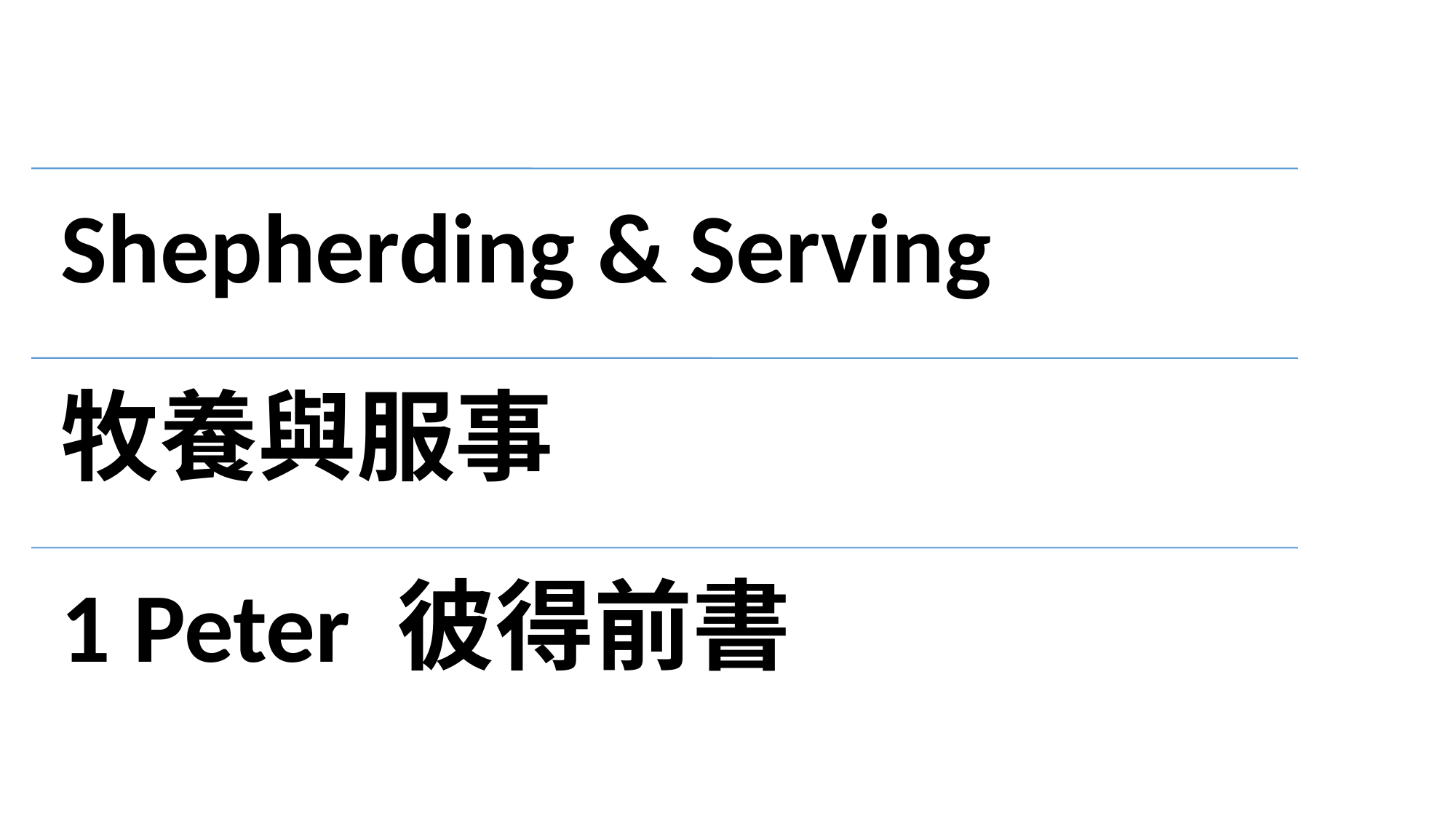

Shepherding & Serving
牧養與服事
1 Peter 彼得前書